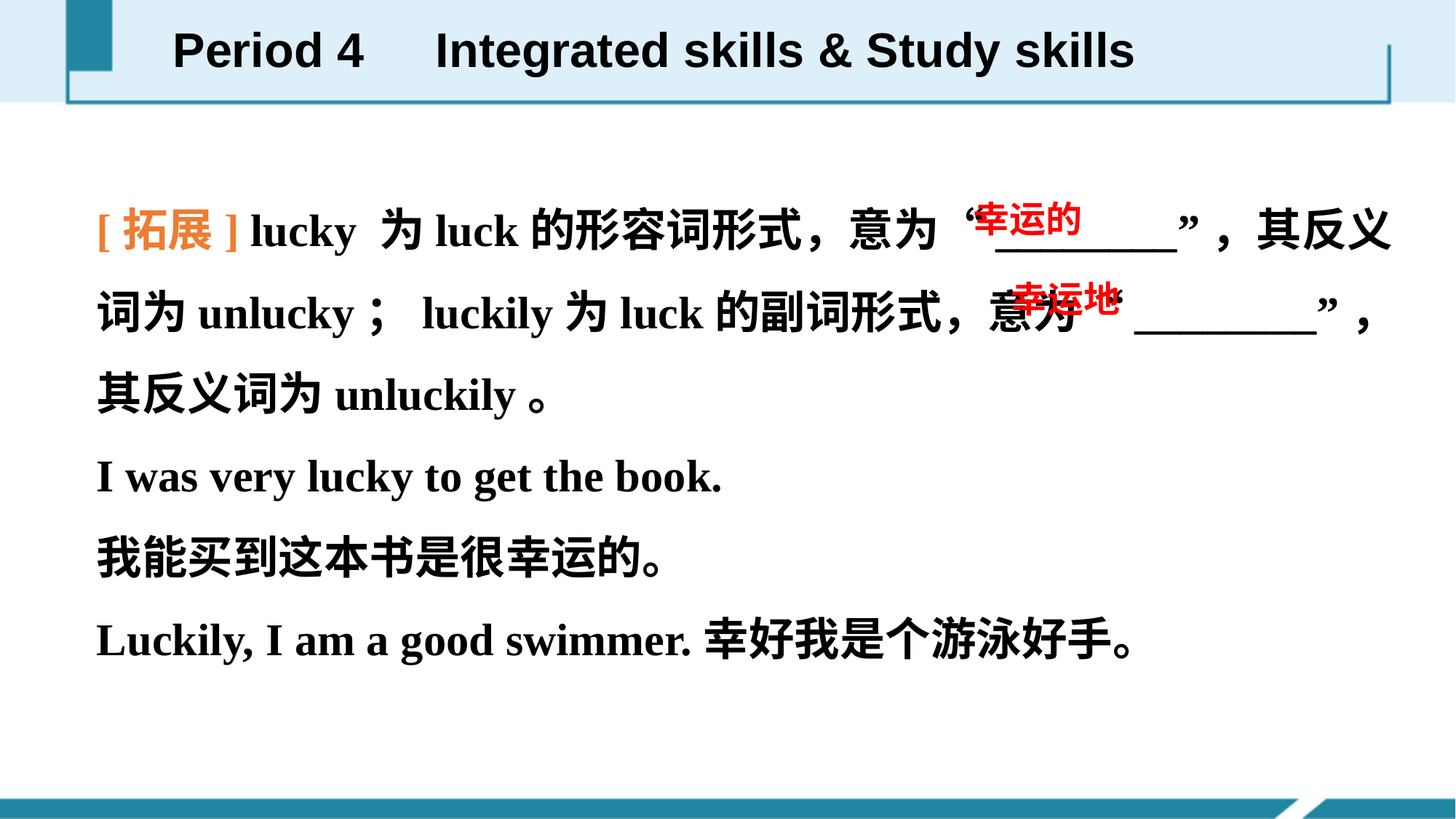

Period 4　Integrated skills & Study skills
[拓展] lucky 为luck的形容词形式，意为“________”，其反义词为unlucky；luckily为luck的副词形式，意为“________”，其反义词为unluckily。
I was very lucky to get the book.
我能买到这本书是很幸运的。
Luckily, I am a good swimmer.幸好我是个游泳好手。
幸运的
幸运地